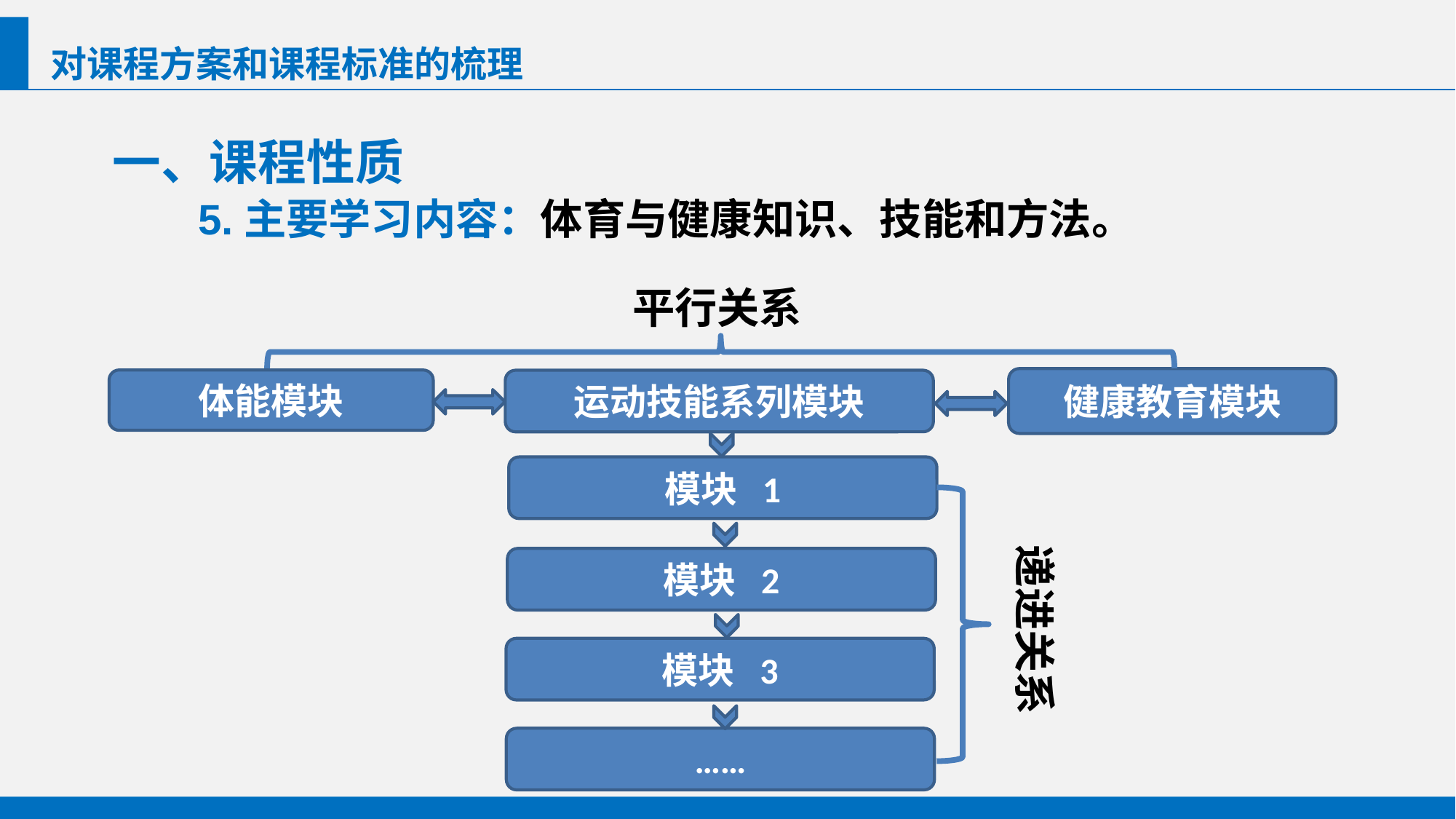

对课程方案和课程标准的梳理
一、课程性质
5.主要学习内容：体育与健康知识、技能和方法。

平行关系
健康教育模块
体能模块
运动技能系列模块

模块  1

递进关系
模块  2

模块  3

……